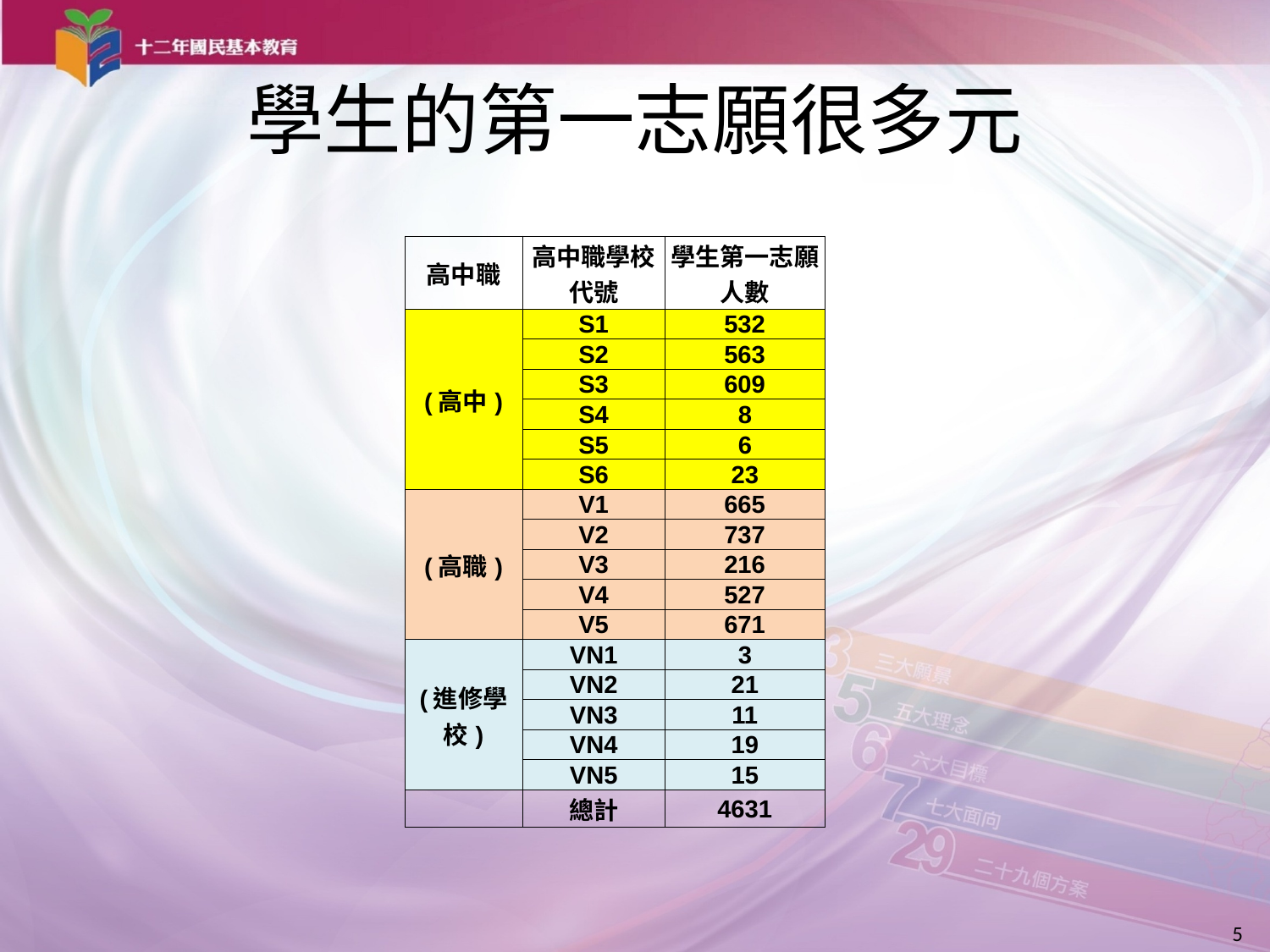

# 學生的第一志願很多元
| 高中職 | 高中職學校 代號 | 學生第一志願 人數 |
| --- | --- | --- |
| (高中) | S1 | 532 |
|  | S2 | 563 |
|  | S3 | 609 |
|  | S4 | 8 |
|  | S5 | 6 |
|  | S6 | 23 |
| (高職) | V1 | 665 |
|  | V2 | 737 |
|  | V3 | 216 |
|  | V4 | 527 |
|  | V5 | 671 |
| (進修學校) | VN1 | 3 |
|  | VN2 | 21 |
|  | VN3 | 11 |
|  | VN4 | 19 |
|  | VN5 | 15 |
|  | 總計 | 4631 |